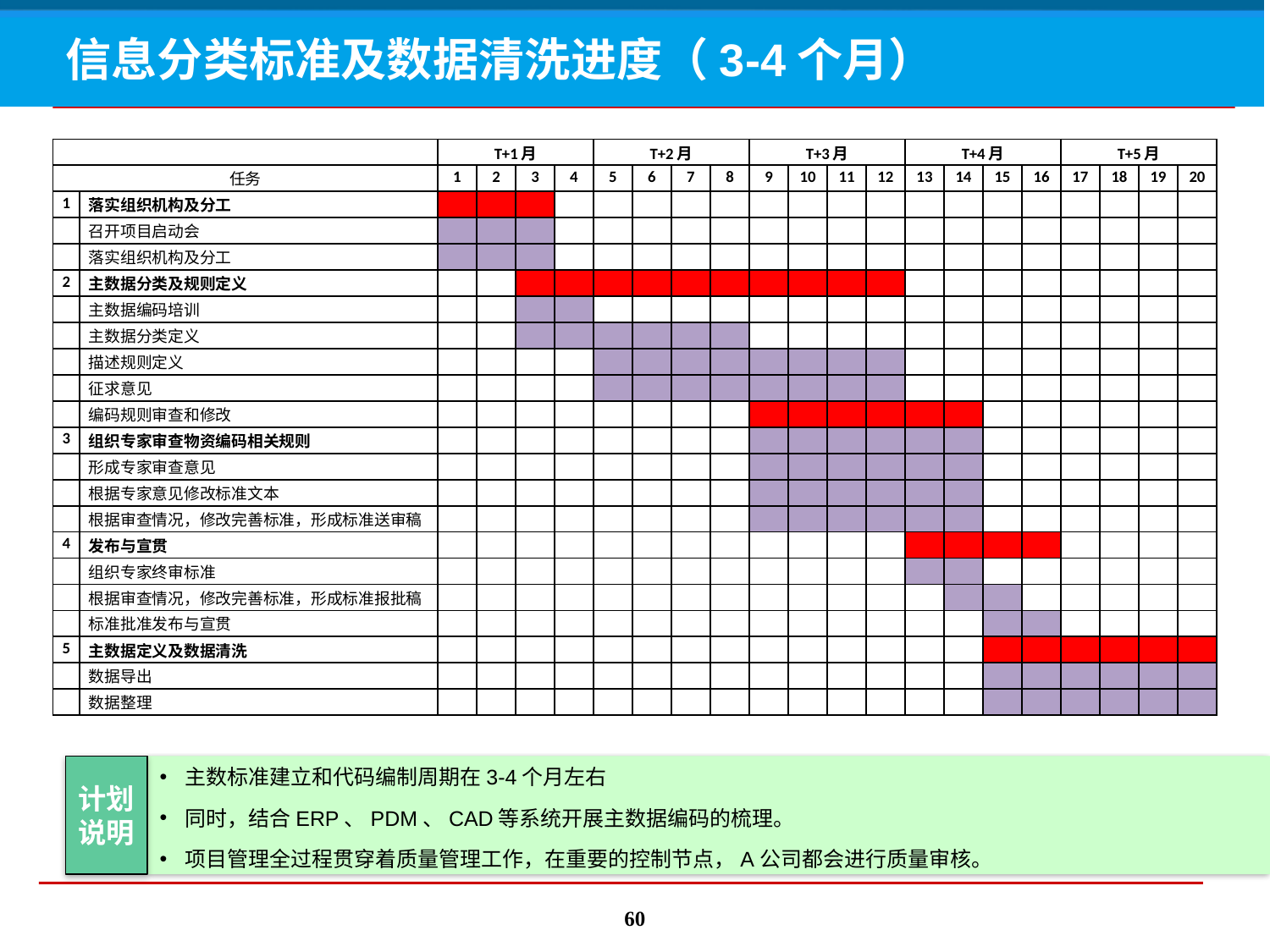

# 信息分类标准及数据清洗进度（3-4个月）
|  |  | T+1月 |  |  |  | T+2月 |  |  |  | T+3月 |  |  |  | T+4月 |  |  |  | T+5月 |  |  |  |
| --- | --- | --- | --- | --- | --- | --- | --- | --- | --- | --- | --- | --- | --- | --- | --- | --- | --- | --- | --- | --- | --- |
| 任务 |  | 1 | 2 | 3 | 4 | 5 | 6 | 7 | 8 | 9 | 10 | 11 | 12 | 13 | 14 | 15 | 16 | 17 | 18 | 19 | 20 |
| 1 | 落实组织机构及分工 |  |  |  |  |  |  |  |  |  |  |  |  |  |  |  |  |  |  |  |  |
|  | 召开项目启动会 |  |  |  |  |  |  |  |  |  |  |  |  |  |  |  |  |  |  |  |  |
|  | 落实组织机构及分工 |  |  |  |  |  |  |  |  |  |  |  |  |  |  |  |  |  |  |  |  |
| 2 | 主数据分类及规则定义 |  |  |  |  |  |  |  |  |  |  |  |  |  |  |  |  |  |  |  |  |
|  | 主数据编码培训 |  |  |  |  |  |  |  |  |  |  |  |  |  |  |  |  |  |  |  |  |
|  | 主数据分类定义 |  |  |  |  |  |  |  |  |  |  |  |  |  |  |  |  |  |  |  |  |
|  | 描述规则定义 |  |  |  |  |  |  |  |  |  |  |  |  |  |  |  |  |  |  |  |  |
|  | 征求意见 |  |  |  |  |  |  |  |  |  |  |  |  |  |  |  |  |  |  |  |  |
|  | 编码规则审查和修改 |  |  |  |  |  |  |  |  |  |  |  |  |  |  |  |  |  |  |  |  |
| 3 | 组织专家审查物资编码相关规则 |  |  |  |  |  |  |  |  |  |  |  |  |  |  |  |  |  |  |  |  |
|  | 形成专家审查意见 |  |  |  |  |  |  |  |  |  |  |  |  |  |  |  |  |  |  |  |  |
|  | 根据专家意见修改标准文本 |  |  |  |  |  |  |  |  |  |  |  |  |  |  |  |  |  |  |  |  |
|  | 根据审查情况，修改完善标准，形成标准送审稿 |  |  |  |  |  |  |  |  |  |  |  |  |  |  |  |  |  |  |  |  |
| 4 | 发布与宣贯 |  |  |  |  |  |  |  |  |  |  |  |  |  |  |  |  |  |  |  |  |
|  | 组织专家终审标准 |  |  |  |  |  |  |  |  |  |  |  |  |  |  |  |  |  |  |  |  |
|  | 根据审查情况，修改完善标准，形成标准报批稿 |  |  |  |  |  |  |  |  |  |  |  |  |  |  |  |  |  |  |  |  |
|  | 标准批准发布与宣贯 |  |  |  |  |  |  |  |  |  |  |  |  |  |  |  |  |  |  |  |  |
| 5 | 主数据定义及数据清洗 |  |  |  |  |  |  |  |  |  |  |  |  |  |  |  |  |  |  |  |  |
|  | 数据导出 |  |  |  |  |  |  |  |  |  |  |  |  |  |  |  |  |  |  |  |  |
|  | 数据整理 |  |  |  |  |  |  |  |  |  |  |  |  |  |  |  |  |  |  |  |  |
计划
说明
主数标准建立和代码编制周期在3-4个月左右
同时，结合ERP、PDM、CAD等系统开展主数据编码的梳理。
项目管理全过程贯穿着质量管理工作，在重要的控制节点，A公司都会进行质量审核。
60